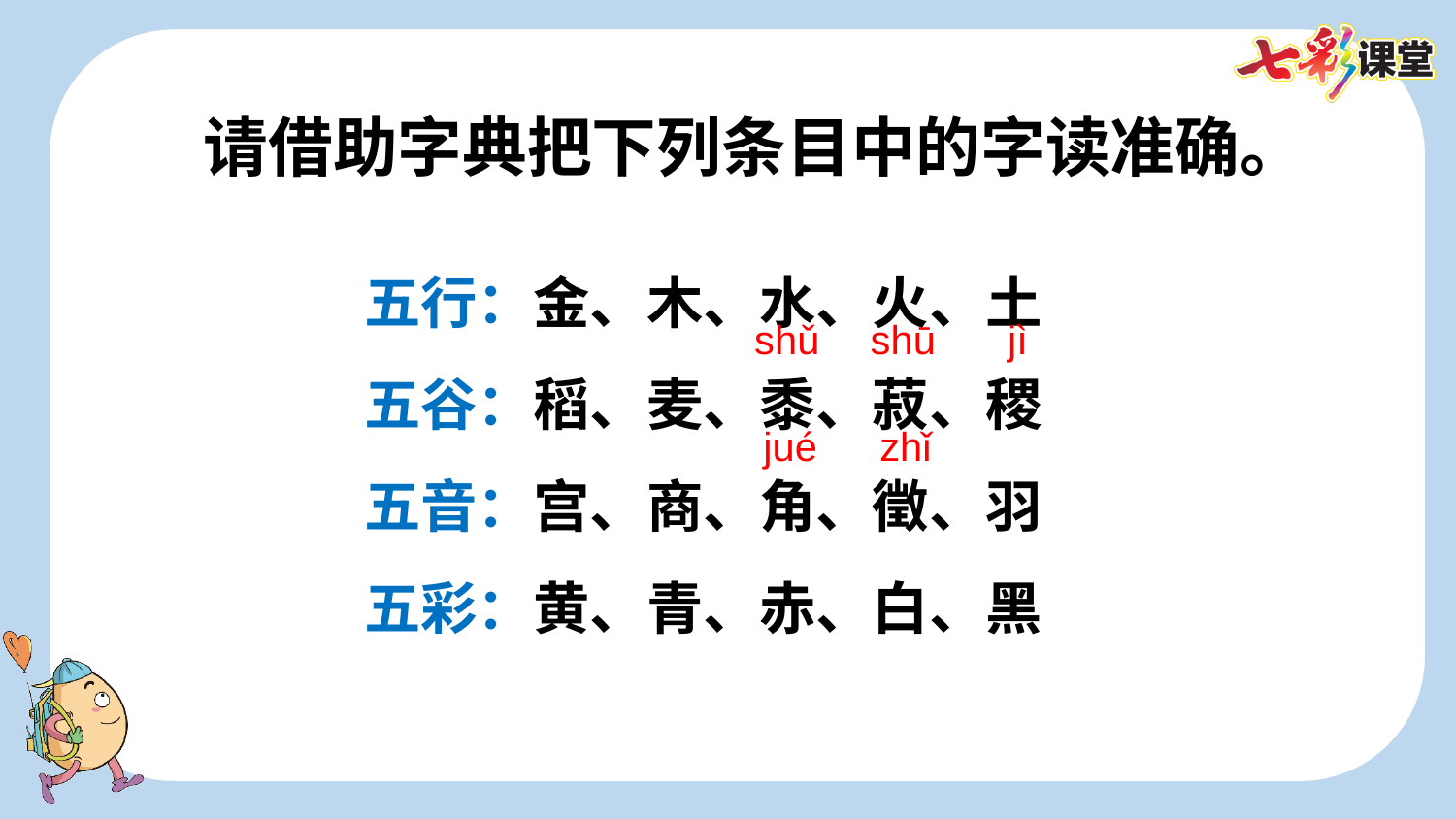

请借助字典把下列条目中的字读准确。
五行：金、木、水、火、土
五谷：稻、麦、黍、菽、稷
五音：宫、商、角、徵、羽
五彩：黄、青、赤、白、黑
shǔ
shū
jì
 jué
zhǐ